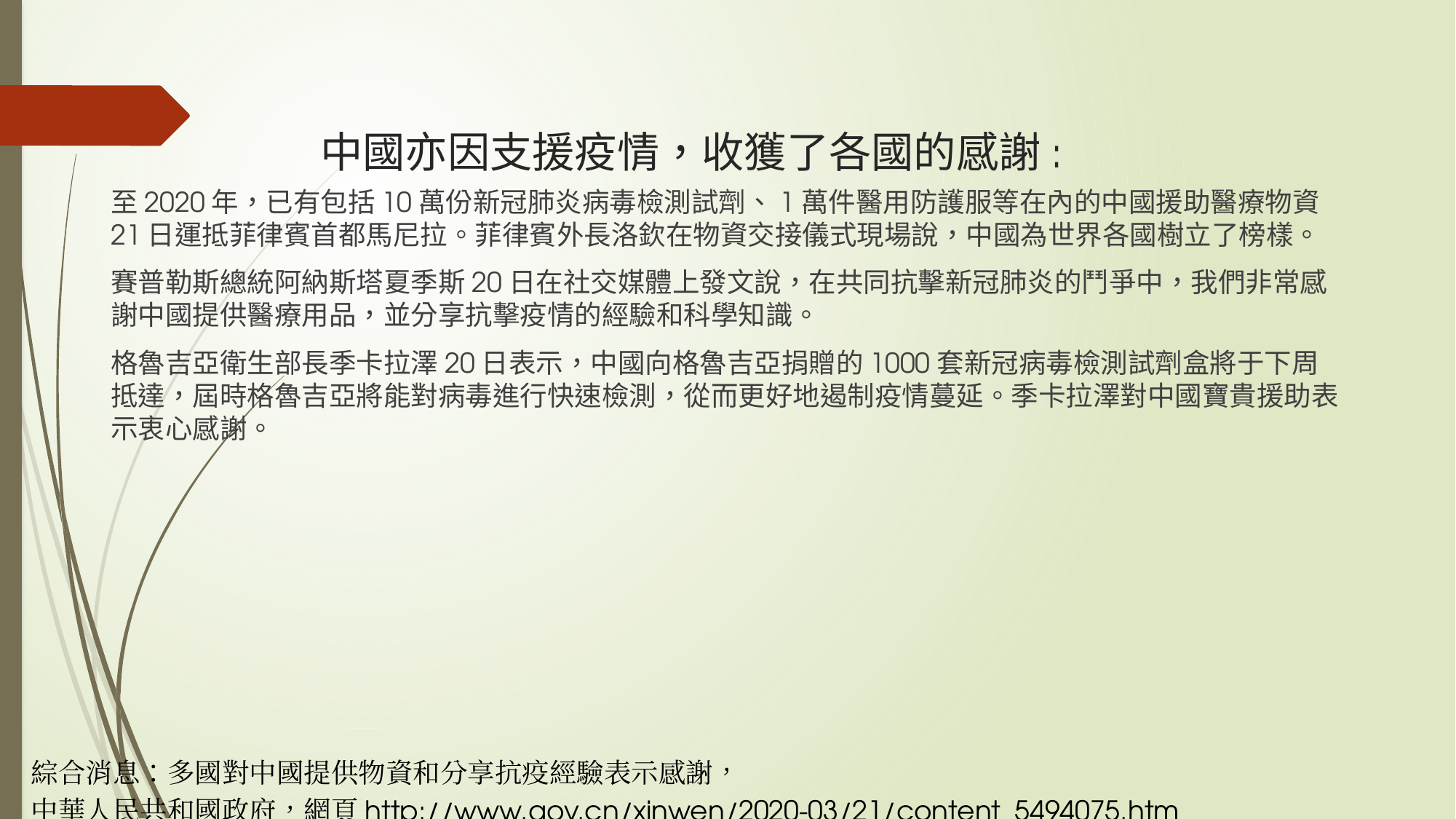

# 中國亦因支援疫情，收獲了各國的感謝:

至2020年，已有包括10萬份新冠肺炎病毒檢測試劑、1萬件醫用防護服等在內的中國援助醫療物資21日運抵菲律賓首都馬尼拉。菲律賓外長洛欽在物資交接儀式現場說，中國為世界各國樹立了榜樣。
賽普勒斯總統阿納斯塔夏季斯20日在社交媒體上發文說，在共同抗擊新冠肺炎的鬥爭中，我們非常感謝中國提供醫療用品，並分享抗擊疫情的經驗和科學知識。
格魯吉亞衛生部長季卡拉澤20日表示，中國向格魯吉亞捐贈的1000套新冠病毒檢測試劑盒將于下周抵達，屆時格魯吉亞將能對病毒進行快速檢測，從而更好地遏制疫情蔓延。季卡拉澤對中國寶貴援助表示衷心感謝。

綜合消息：多國對中國提供物資和分享抗疫經驗表示感謝， 中華人民共和國政府，網頁http://www.gov.cn/xinwen/2020-03/21/content_5494075.htm